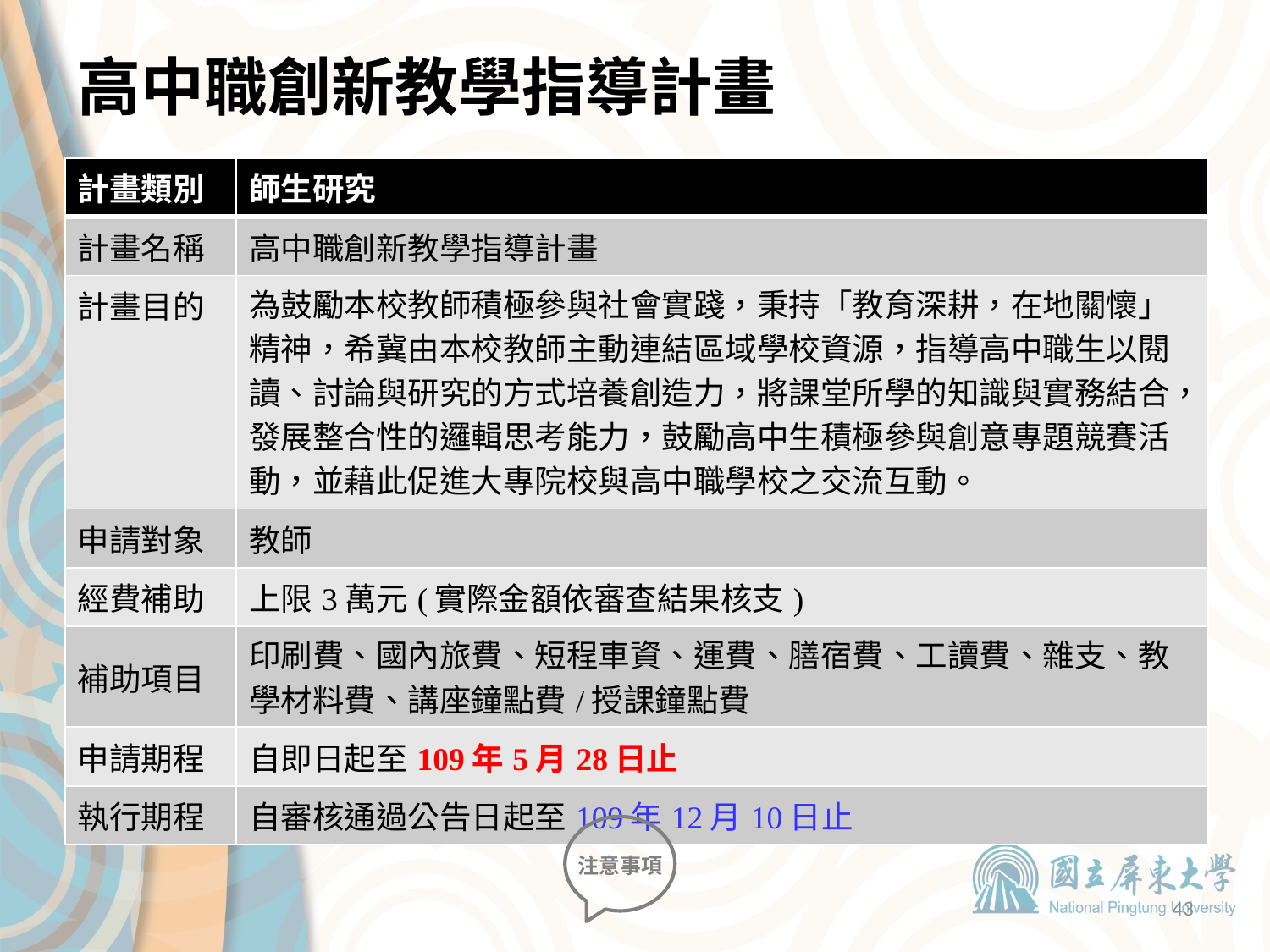

# 高中職創新教學指導計畫
| 計畫類別 | 師生研究 |
| --- | --- |
| 計畫名稱 | 高中職創新教學指導計畫 |
| 計畫目的 | 為鼓勵本校教師積極參與社會實踐，秉持「教育深耕，在地關懷」精神，希冀由本校教師主動連結區域學校資源，指導高中職生以閱讀、討論與研究的方式培養創造力，將課堂所學的知識與實務結合，發展整合性的邏輯思考能力，鼓勵高中生積極參與創意專題競賽活動，並藉此促進大專院校與高中職學校之交流互動。 |
| 申請對象 | 教師 |
| 經費補助 | 上限3萬元(實際金額依審查結果核支) |
| 補助項目 | 印刷費、國內旅費、短程車資、運費、膳宿費、工讀費、雜支、教學材料費、講座鐘點費/授課鐘點費 |
| 申請期程 | 自即日起至109年5月28日止 |
| 執行期程 | 自審核通過公告日起至109年12月10日止 |

注意事項
43